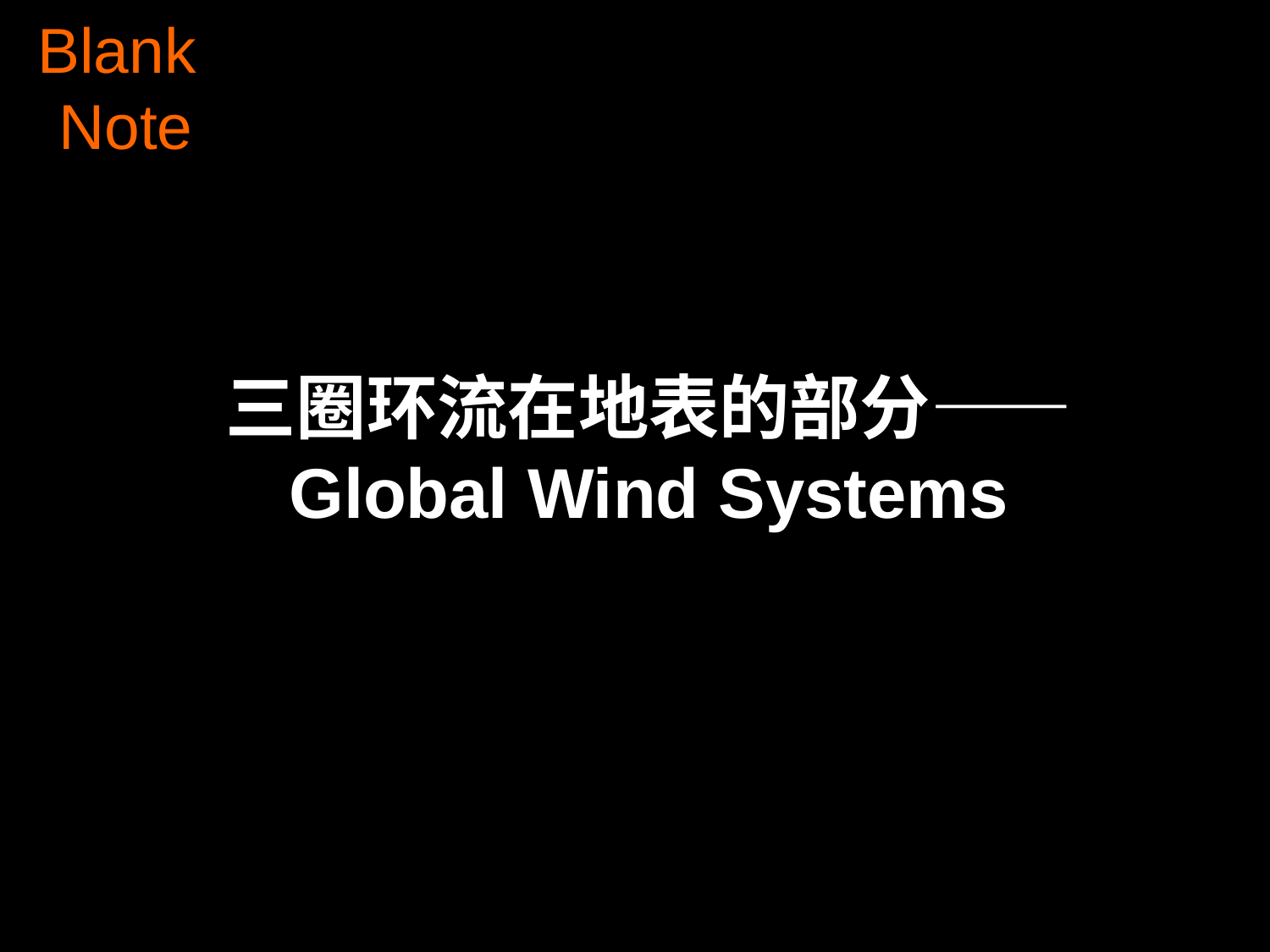

Blank
Note
# 三圈环流在地表的部分—— Global Wind Systems